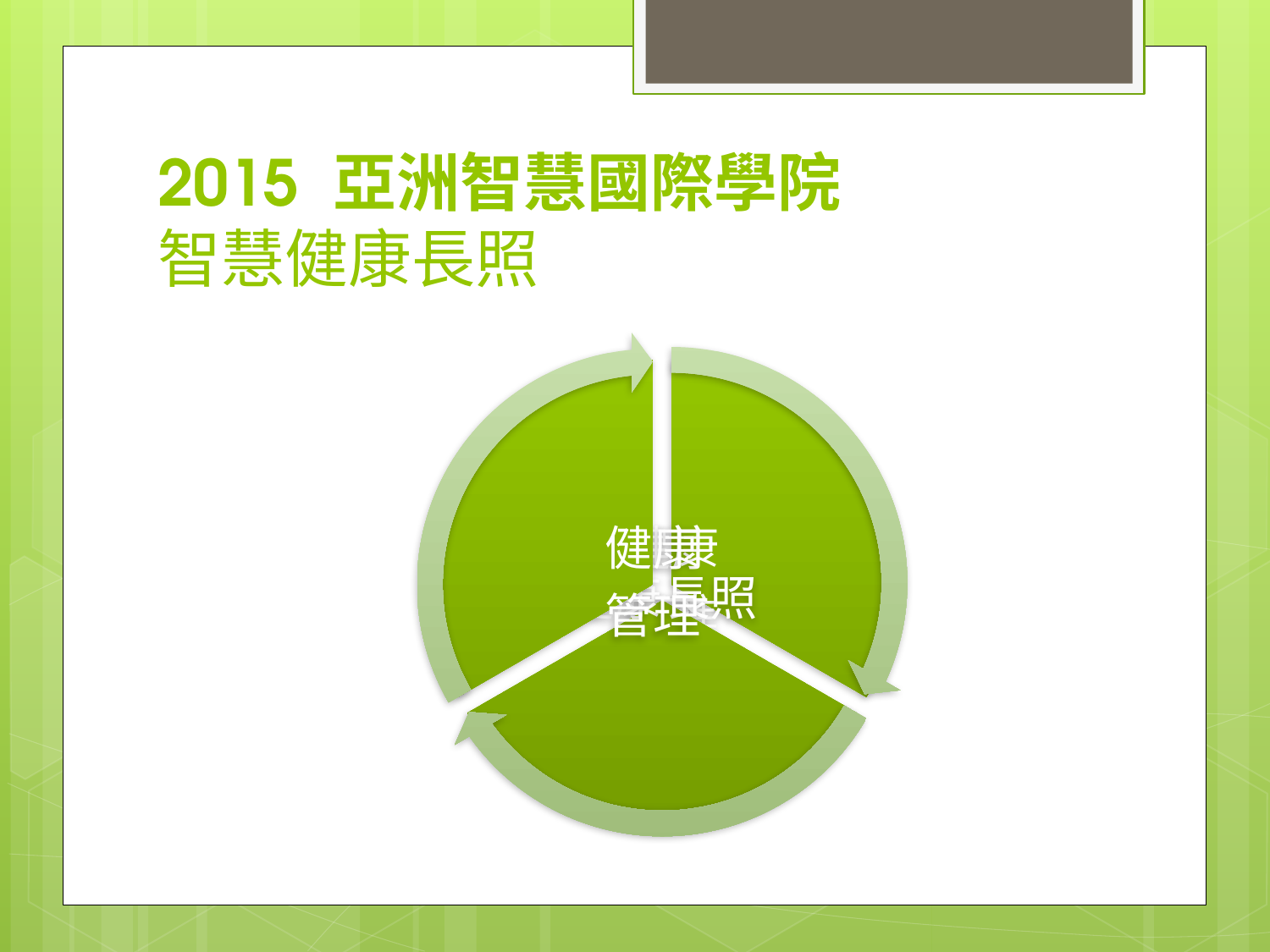

# 2015 亞洲智慧國際學院 智慧健康長照
健康
促進
健康長照
健康
管理